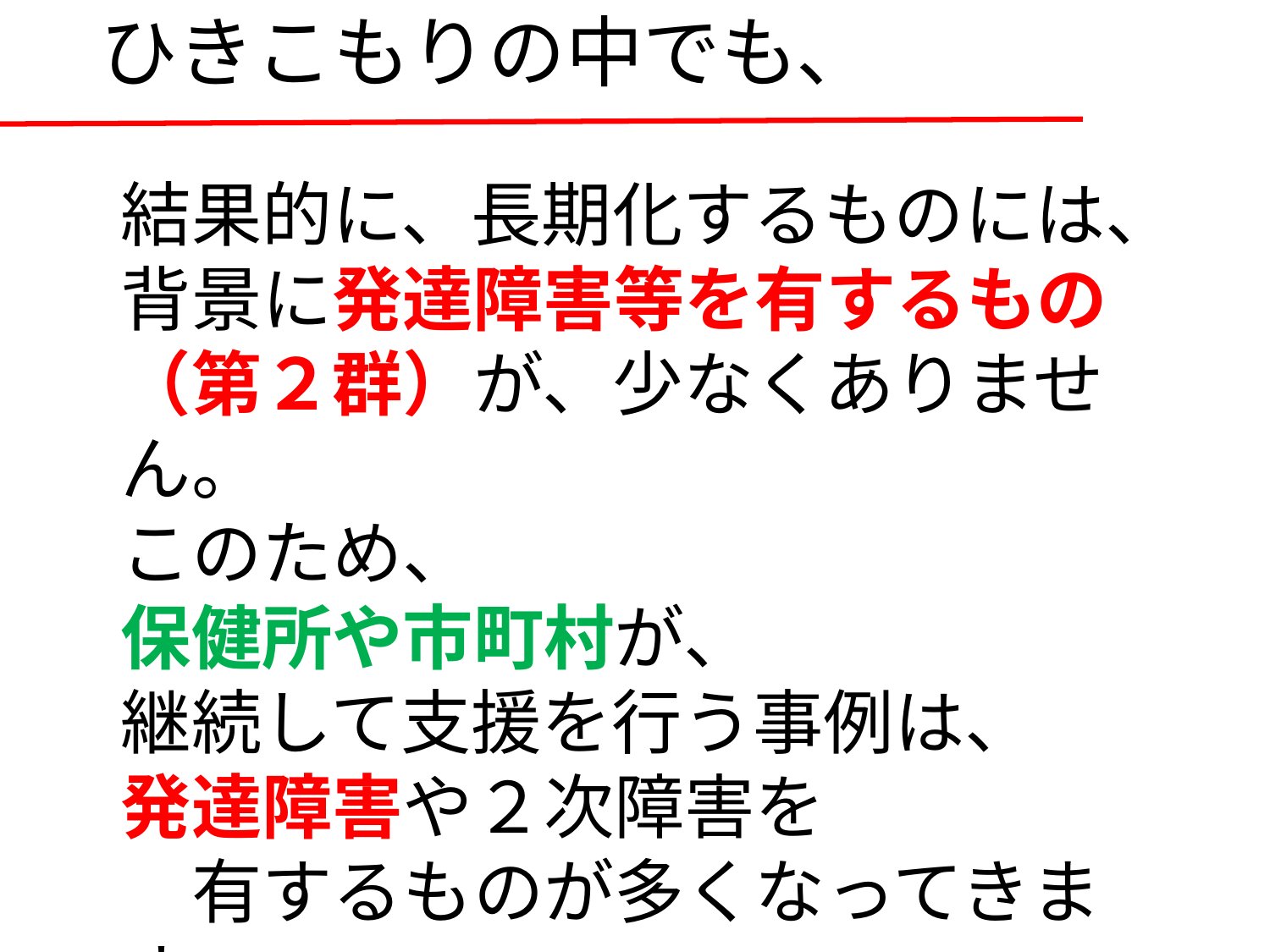

# ひきこもりの中でも、
結果的に、長期化するものには、
背景に発達障害等を有するもの（第２群）が、少なくありません。
このため、
保健所や市町村が、
継続して支援を行う事例は、
発達障害や２次障害を
　有するものが多くなってきます。